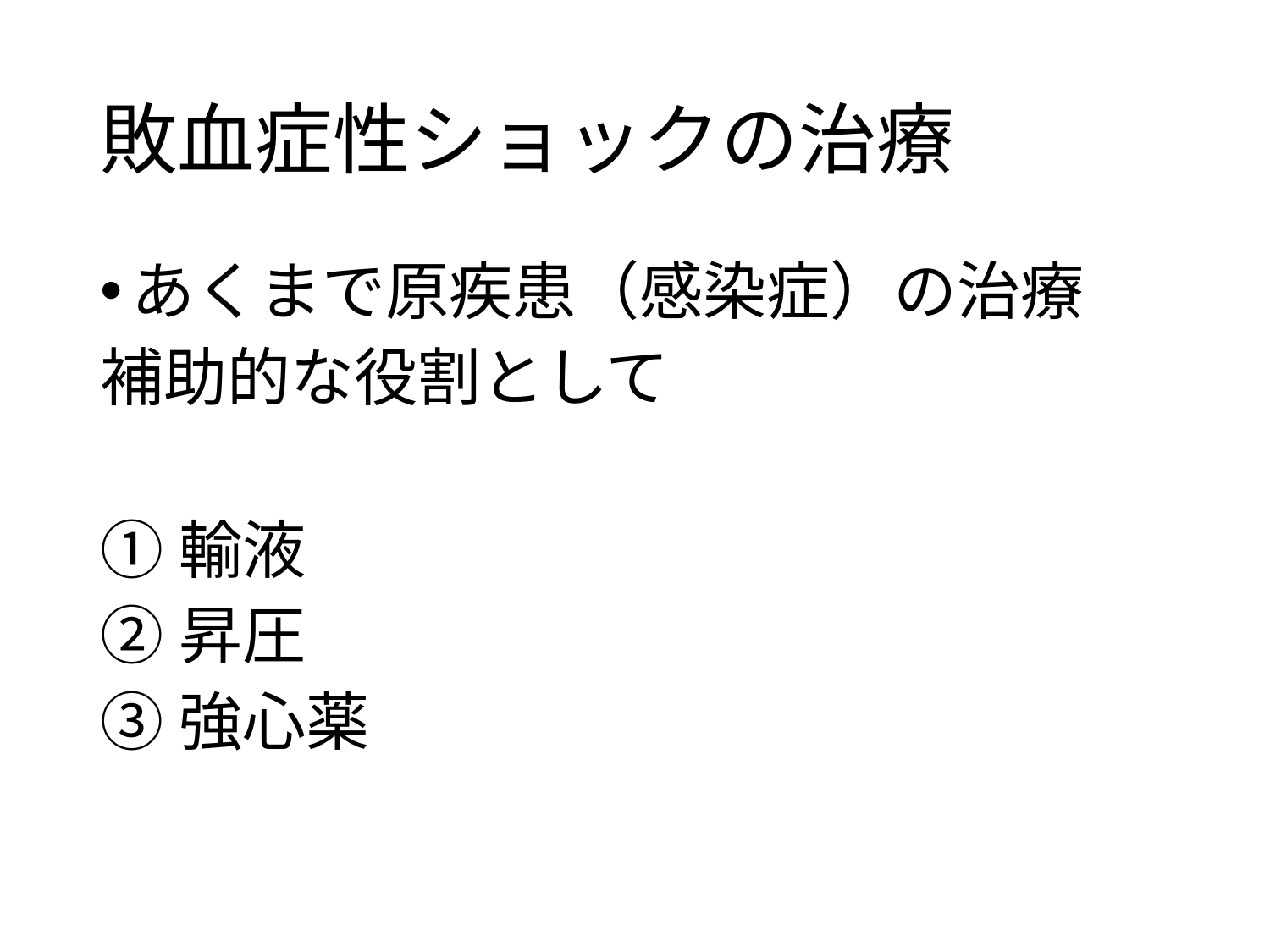

# 敗血症性ショックの治療
あくまで原疾患（感染症）の治療
補助的な役割として

①輸液
②昇圧
③強心薬